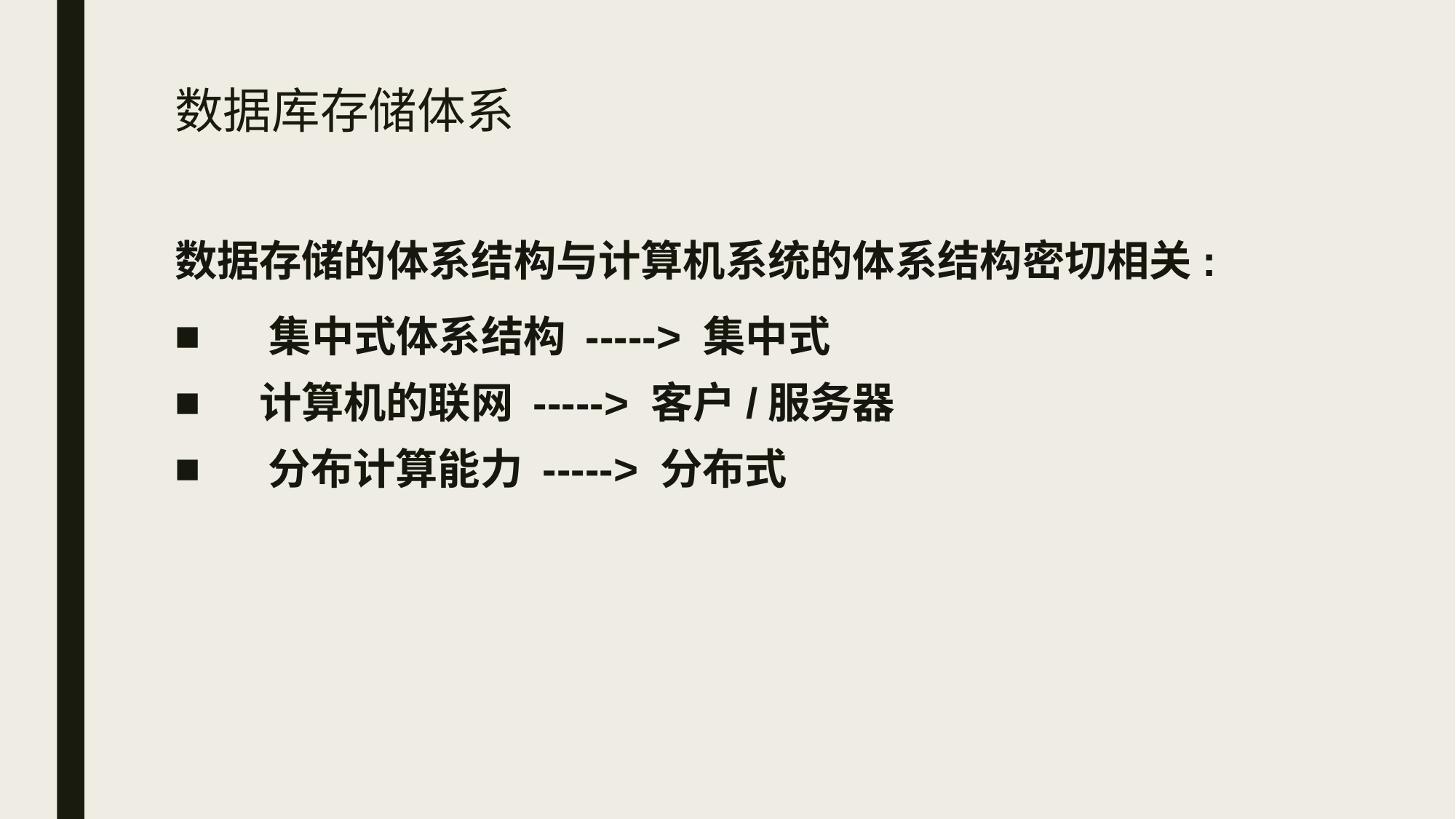

# 数据库存储体系
数据存储的体系结构与计算机系统的体系结构密切相关:
    集中式体系结构 -----> 集中式
   计算机的联网 -----> 客户/服务器
    分布计算能力 -----> 分布式